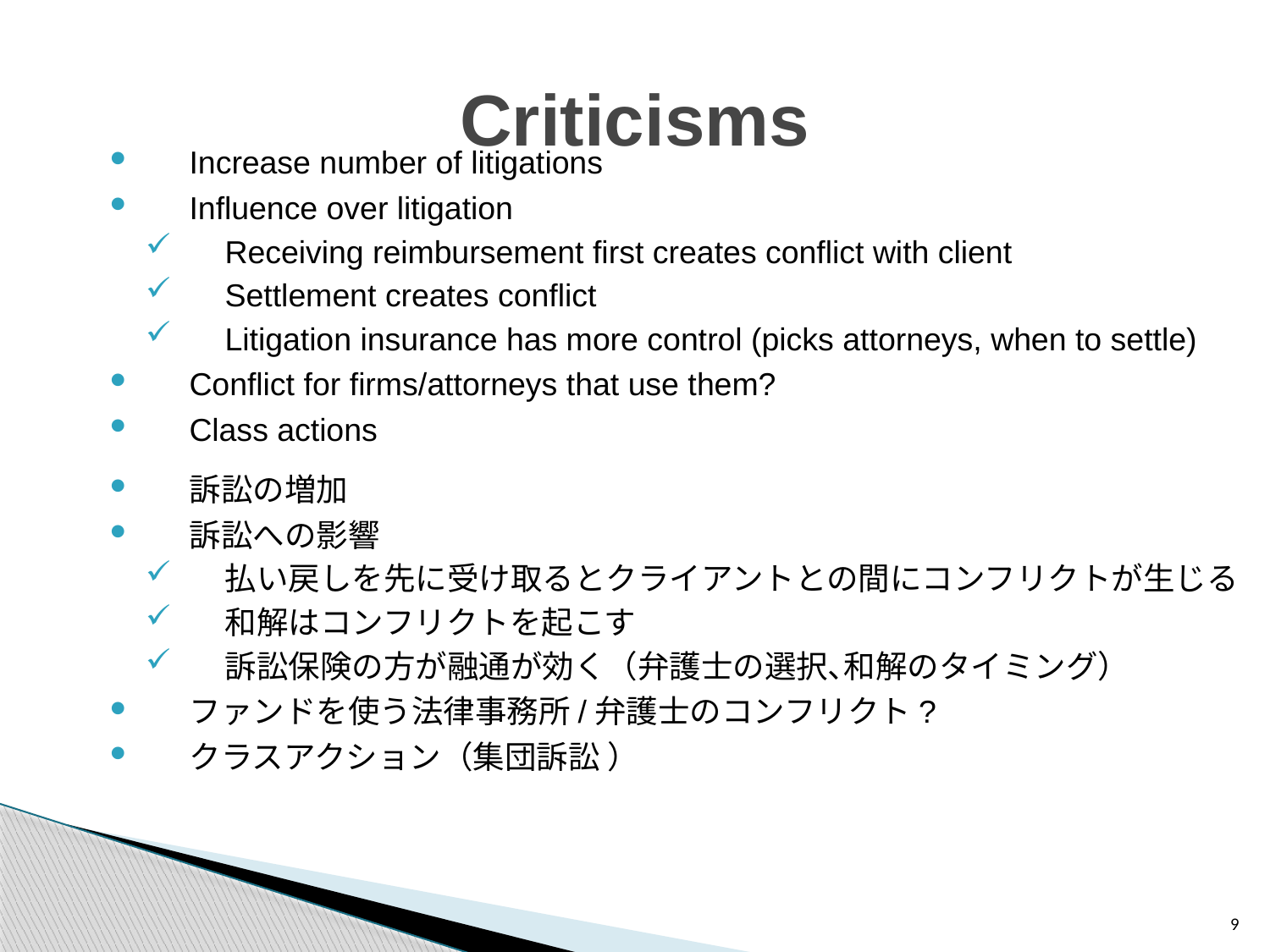

# Criticisms
Increase number of litigations
Influence over litigation
Receiving reimbursement first creates conflict with client
Settlement creates conflict
Litigation insurance has more control (picks attorneys, when to settle)
Conflict for firms/attorneys that use them?
Class actions

訴訟の増加
訴訟への影響
払い戻しを先に受け取るとクライアントとの間にコンフリクトが生じる
和解はコンフリクトを起こす
訴訟保険の方が融通が効く（弁護士の選択､和解のタイミング）
ファンドを使う法律事務所/弁護士のコンフリクト?
クラスアクション（集団訴訟 ）

9